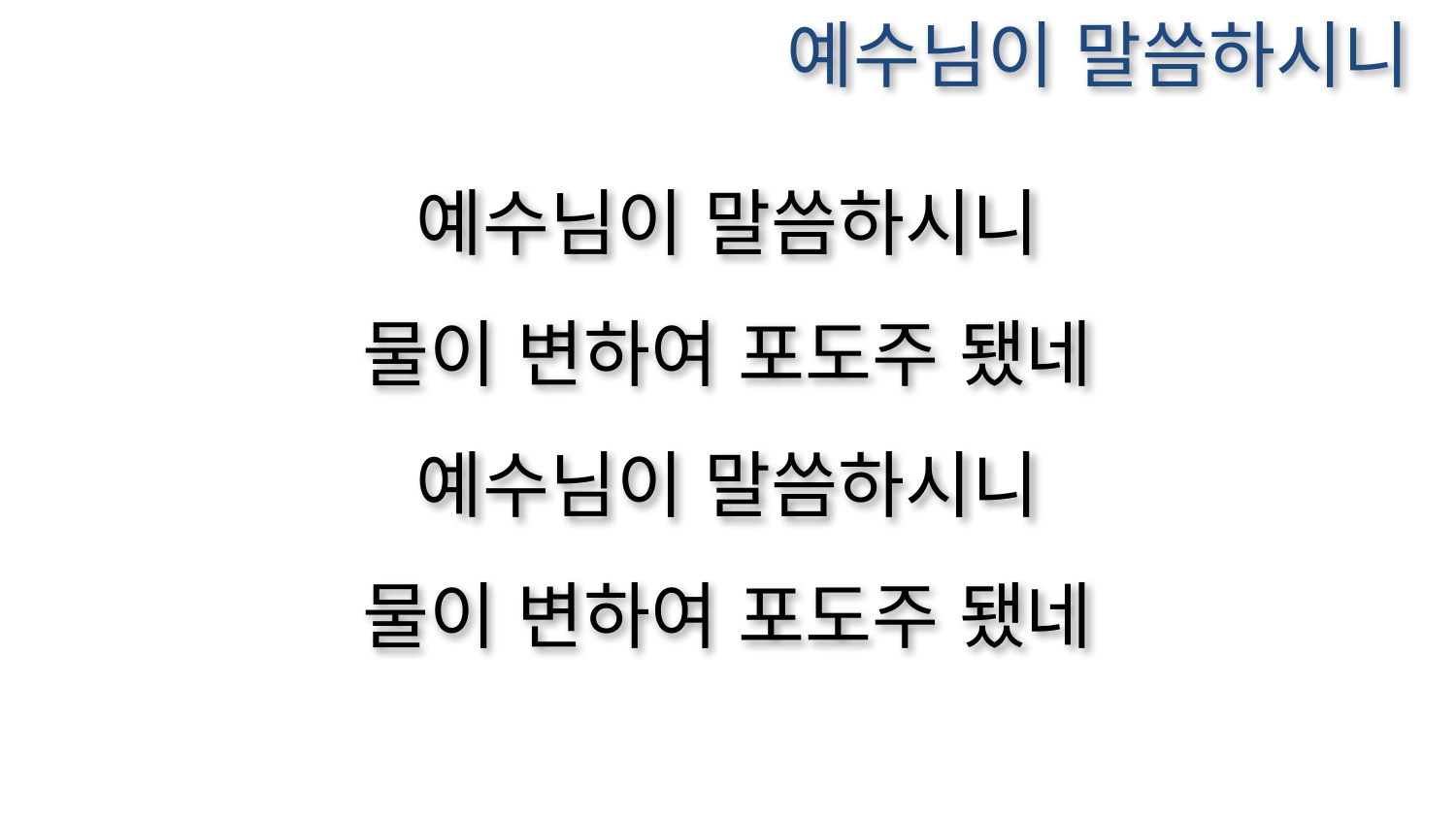

예수님이 말씀하시니
예수님이 말씀하시니
물이 변하여 포도주 됐네
예수님이 말씀하시니
물이 변하여 포도주 됐네